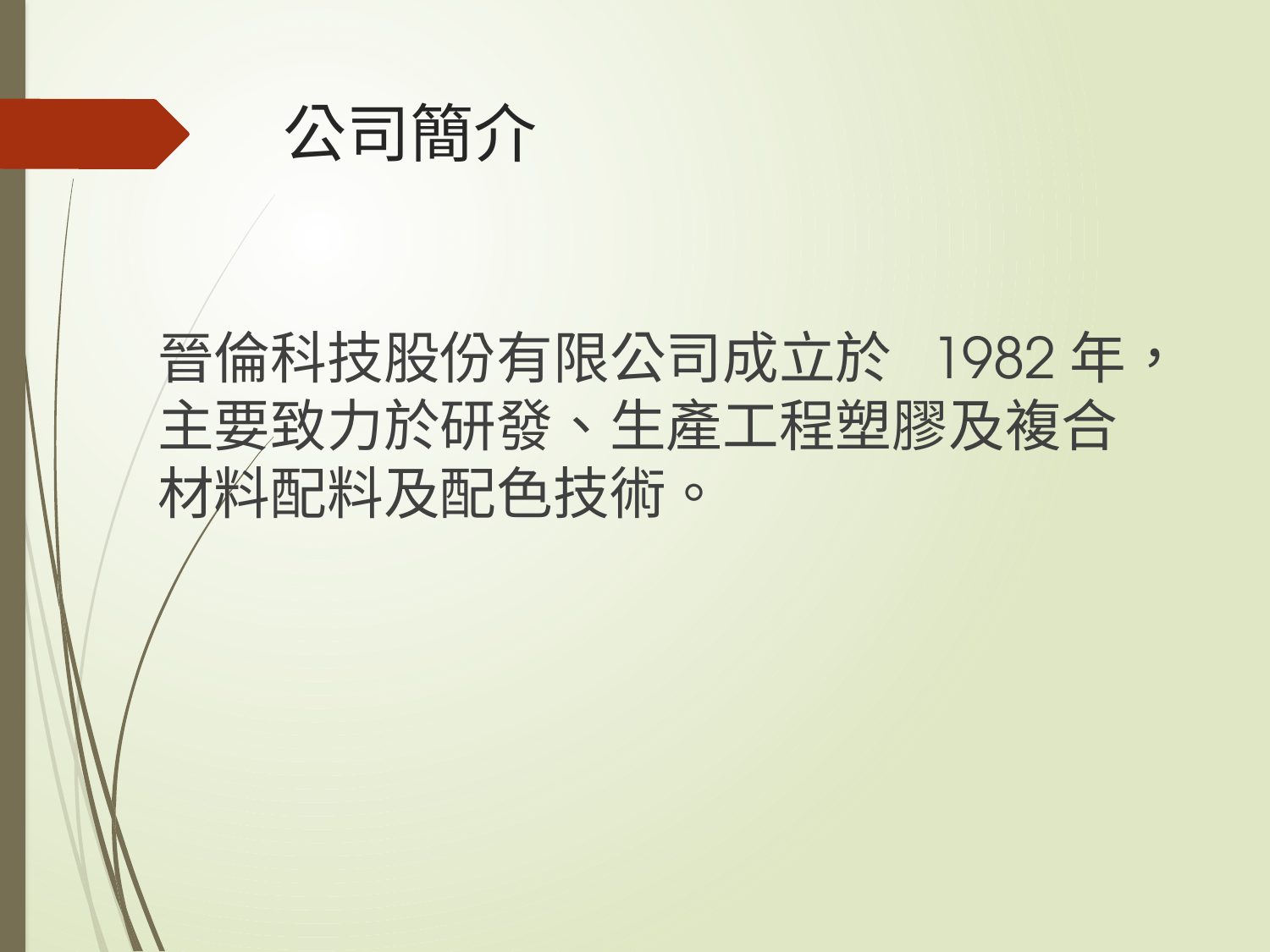

# 公司簡介
晉倫科技股份有限公司成立於  1982年，主要致力於研發、生產工程塑膠及複合材料配料及配色技術。